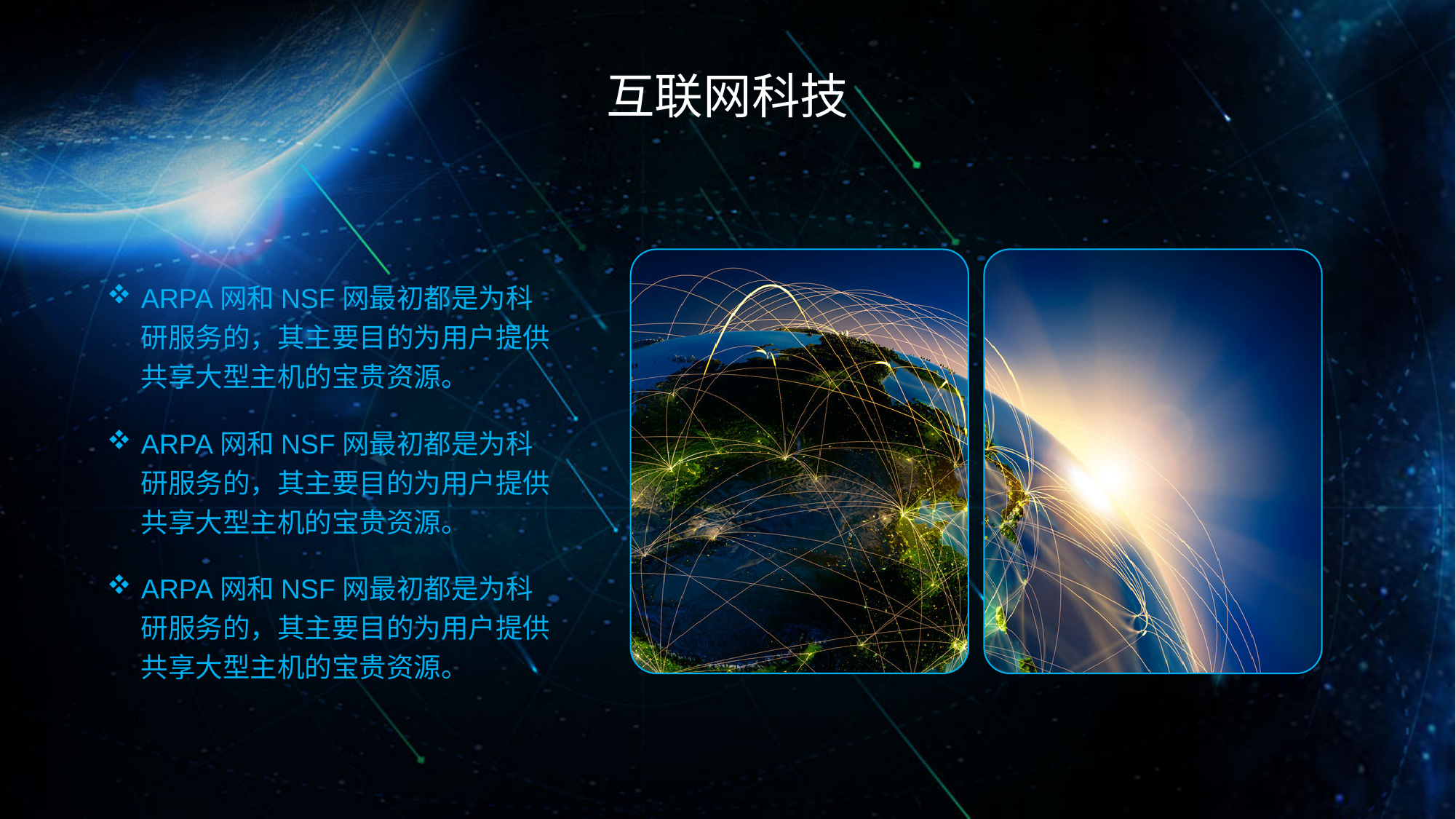

互联网科技

ARPA网和NSF网最初都是为科研服务的，其主要目的为用户提供共享大型主机的宝贵资源。
ARPA网和NSF网最初都是为科研服务的，其主要目的为用户提供共享大型主机的宝贵资源。
ARPA网和NSF网最初都是为科研服务的，其主要目的为用户提供共享大型主机的宝贵资源。